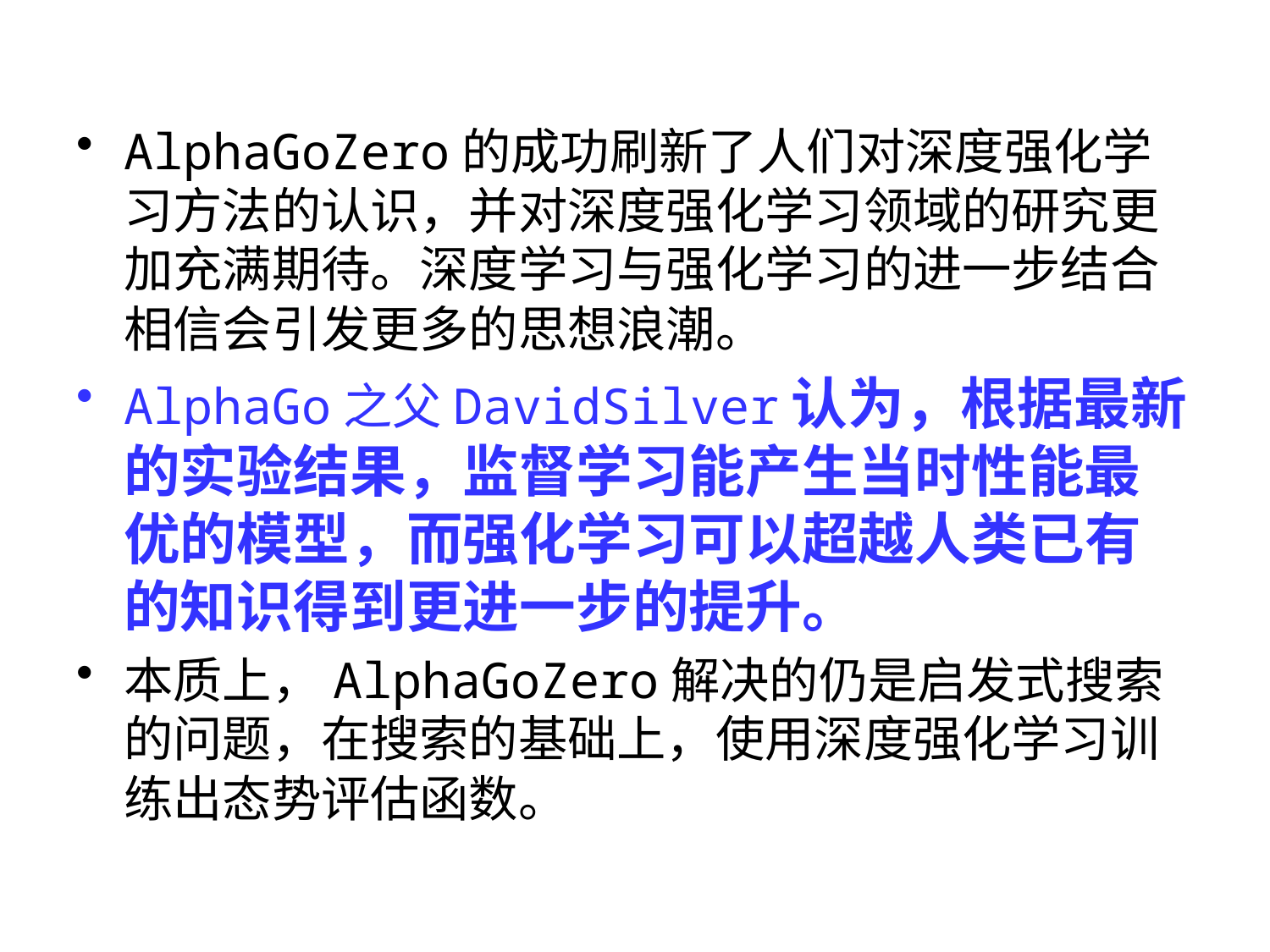

AlphaGoZero的成功刷新了人们对深度强化学习方法的认识，并对深度强化学习领域的研究更加充满期待。深度学习与强化学习的进一步结合相信会引发更多的思想浪潮。
AlphaGo之父DavidSilver认为，根据最新的实验结果，监督学习能产生当时性能最优的模型，而强化学习可以超越人类已有的知识得到更进一步的提升。
本质上，AlphaGoZero解决的仍是启发式搜索的问题，在搜索的基础上，使用深度强化学习训练出态势评估函数。